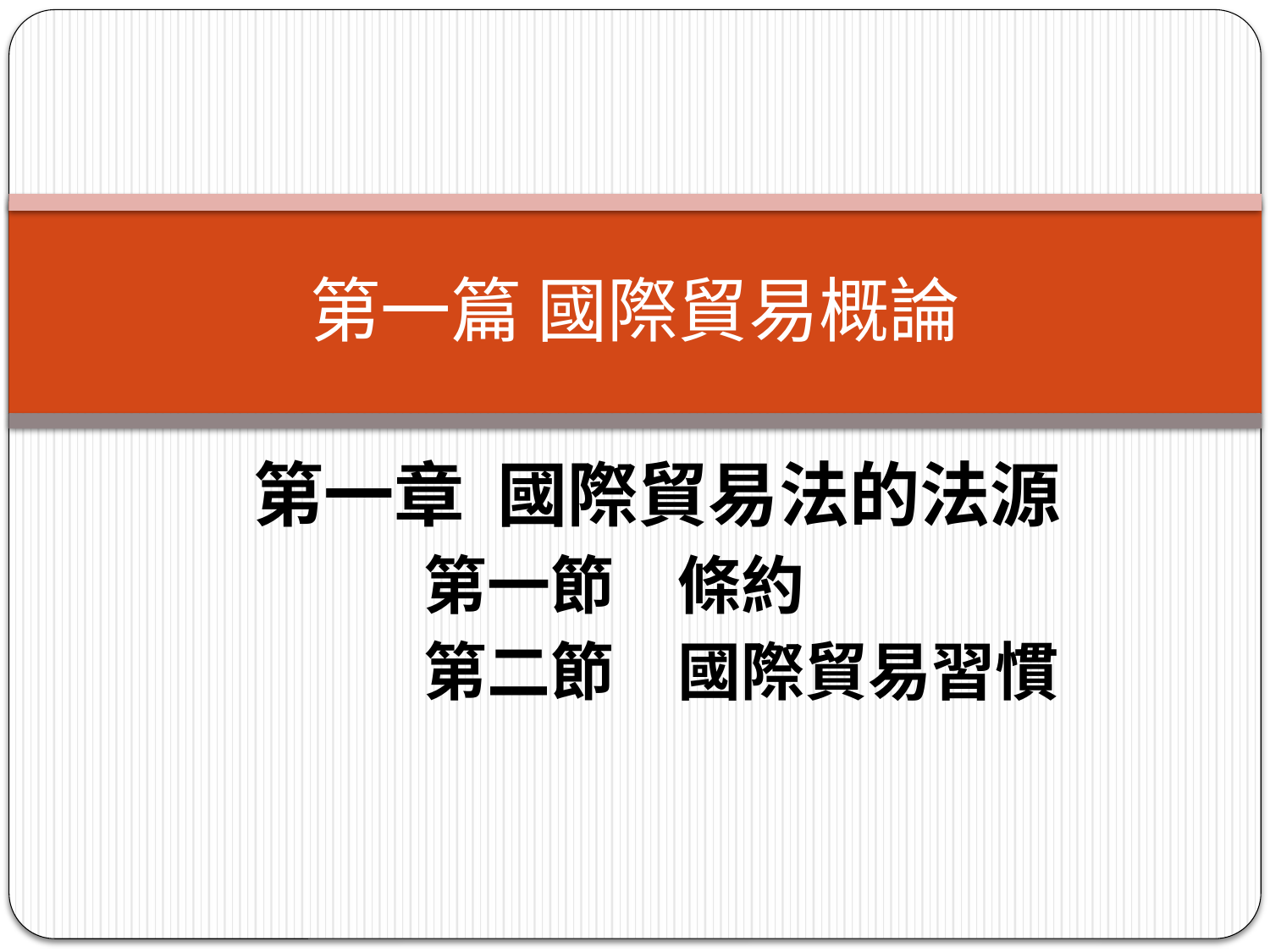

# 第一篇 國際貿易概論
第一章  國際貿易法的法源
               第一節　條約
               第二節　國際貿易習慣